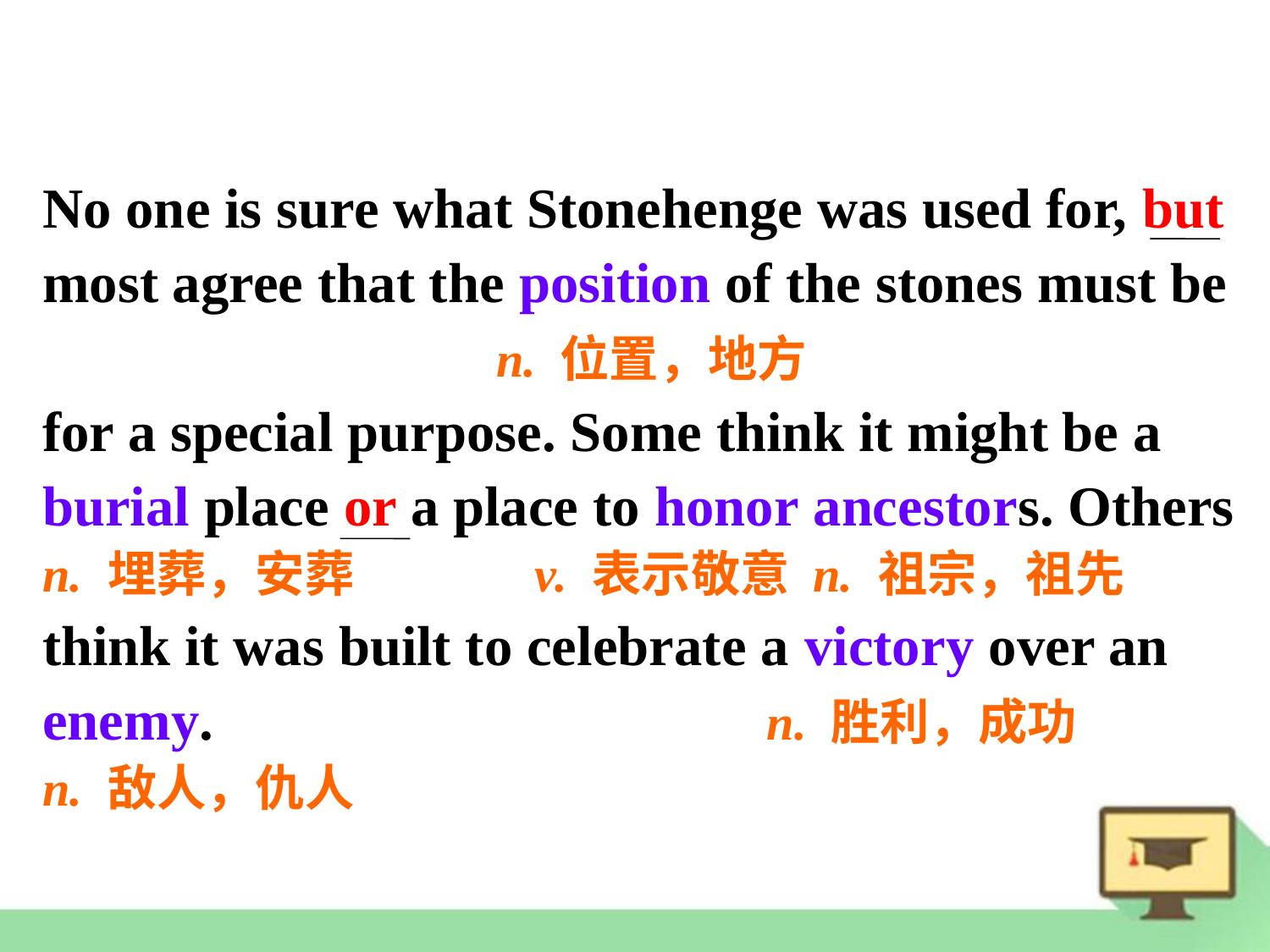

No one is sure what Stonehenge was used for, but most agree that the position of the stones must be
                                n. 位置，地方
for a special purpose. Some think it might be a burial place or a place to honor ancestors. Others
n. 埋葬，安葬               v. 表示敬意 n. 祖宗，祖先
think it was built to celebrate a victory over an enemy.                                       n. 胜利，成功
n. 敌人，仇人